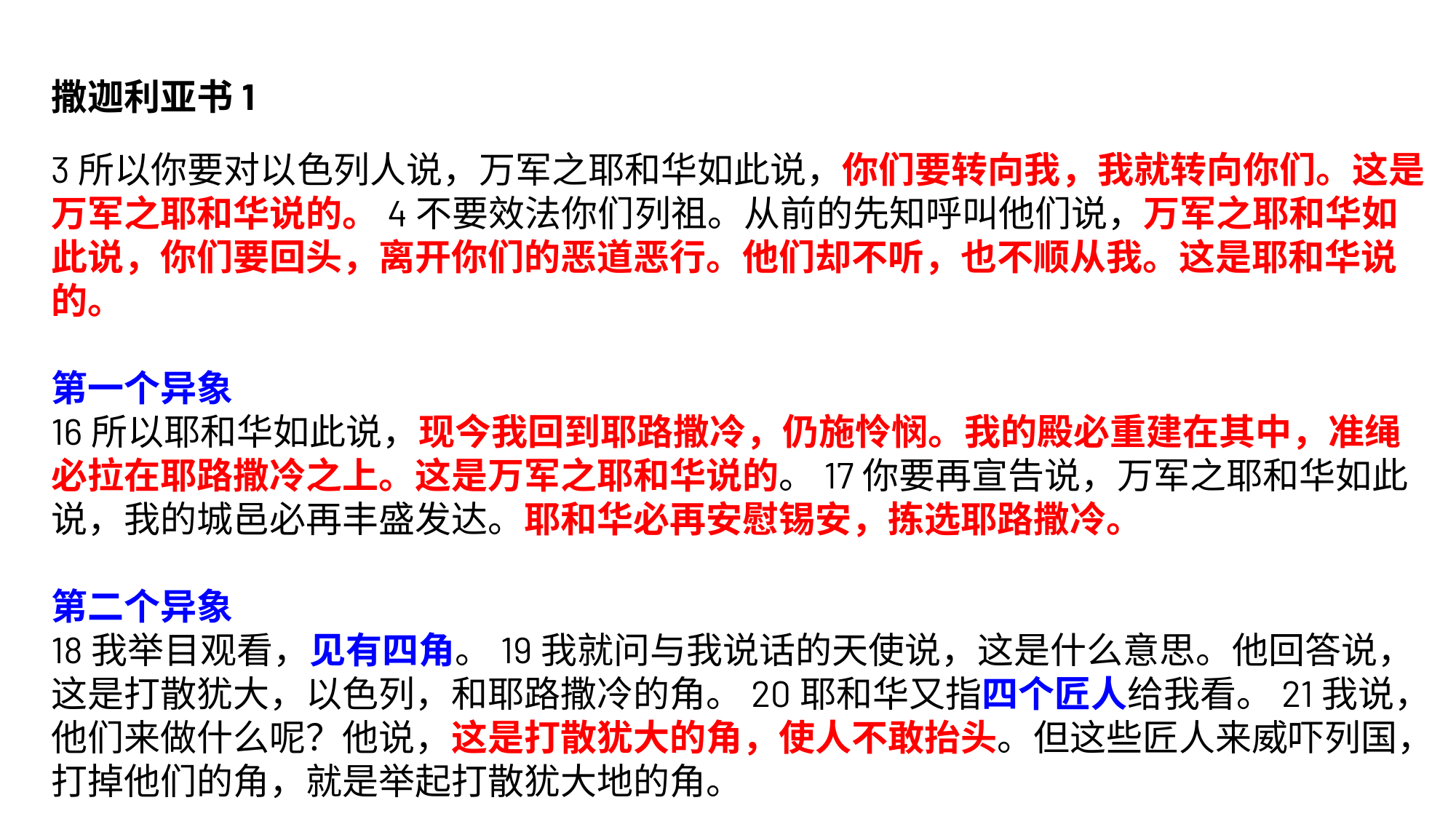

撒迦利亚书1

3所以你要对以色列人说，万军之耶和华如此说，你们要转向我，我就转向你们。这是万军之耶和华说的。4不要效法你们列祖。从前的先知呼叫他们说，万军之耶和华如此说，你们要回头，离开你们的恶道恶行。他们却不听，也不顺从我。这是耶和华说的。

第一个异象
16所以耶和华如此说，现今我回到耶路撒冷，仍施怜悯。我的殿必重建在其中，准绳必拉在耶路撒冷之上。这是万军之耶和华说的。17你要再宣告说，万军之耶和华如此说，我的城邑必再丰盛发达。耶和华必再安慰锡安，拣选耶路撒冷。

第二个异象
18我举目观看，见有四角。19我就问与我说话的天使说，这是什么意思。他回答说，这是打散犹大，以色列，和耶路撒冷的角。20耶和华又指四个匠人给我看。21我说，他们来做什么呢？他说，这是打散犹大的角，使人不敢抬头。但这些匠人来威吓列国，打掉他们的角，就是举起打散犹大地的角。